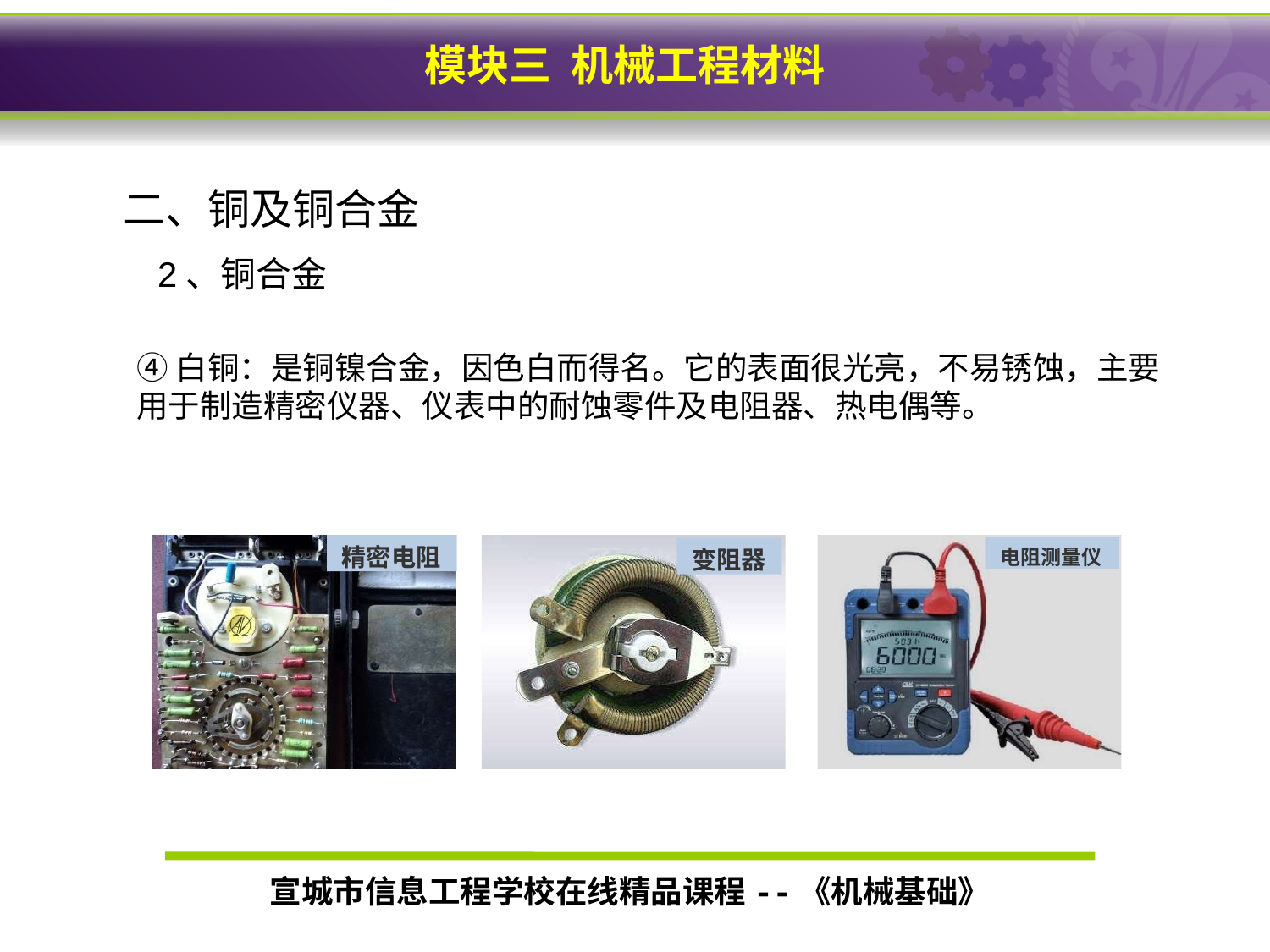

二、铜及铜合金
2、铜合金
④白铜：是铜镍合金，因色白而得名。它的表面很光亮，不易锈蚀，主要用于制造精密仪器、仪表中的耐蚀零件及电阻器、热电偶等。
精密电阻

电阻测量仪
变阻器